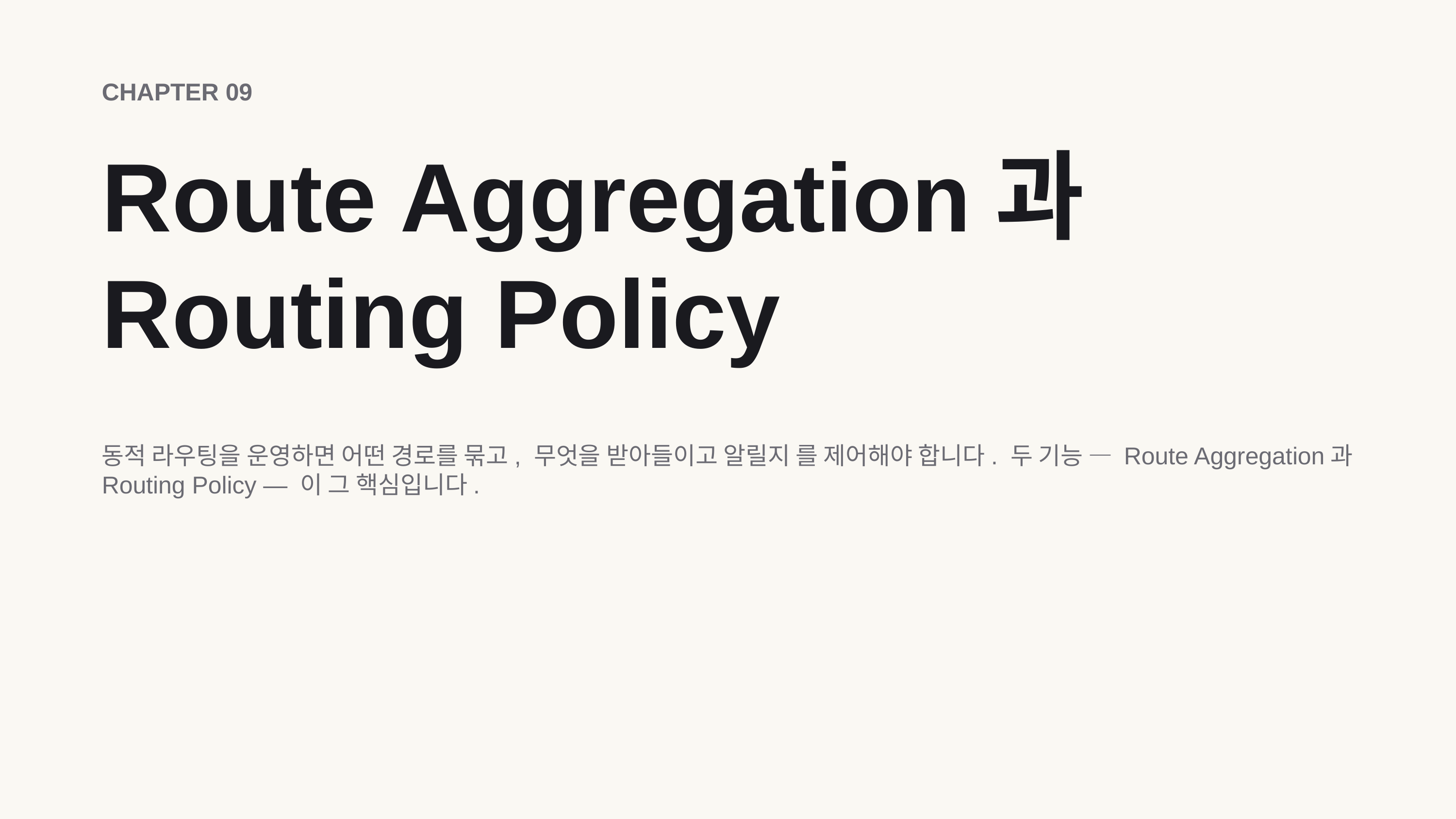

CHAPTER 09
Route Aggregation과 Routing Policy
동적 라우팅을 운영하면 어떤 경로를 묶고, 무엇을 받아들이고 알릴지 를 제어해야 합니다. 두 기능 — Route Aggregation과 Routing Policy — 이 그 핵심입니다.